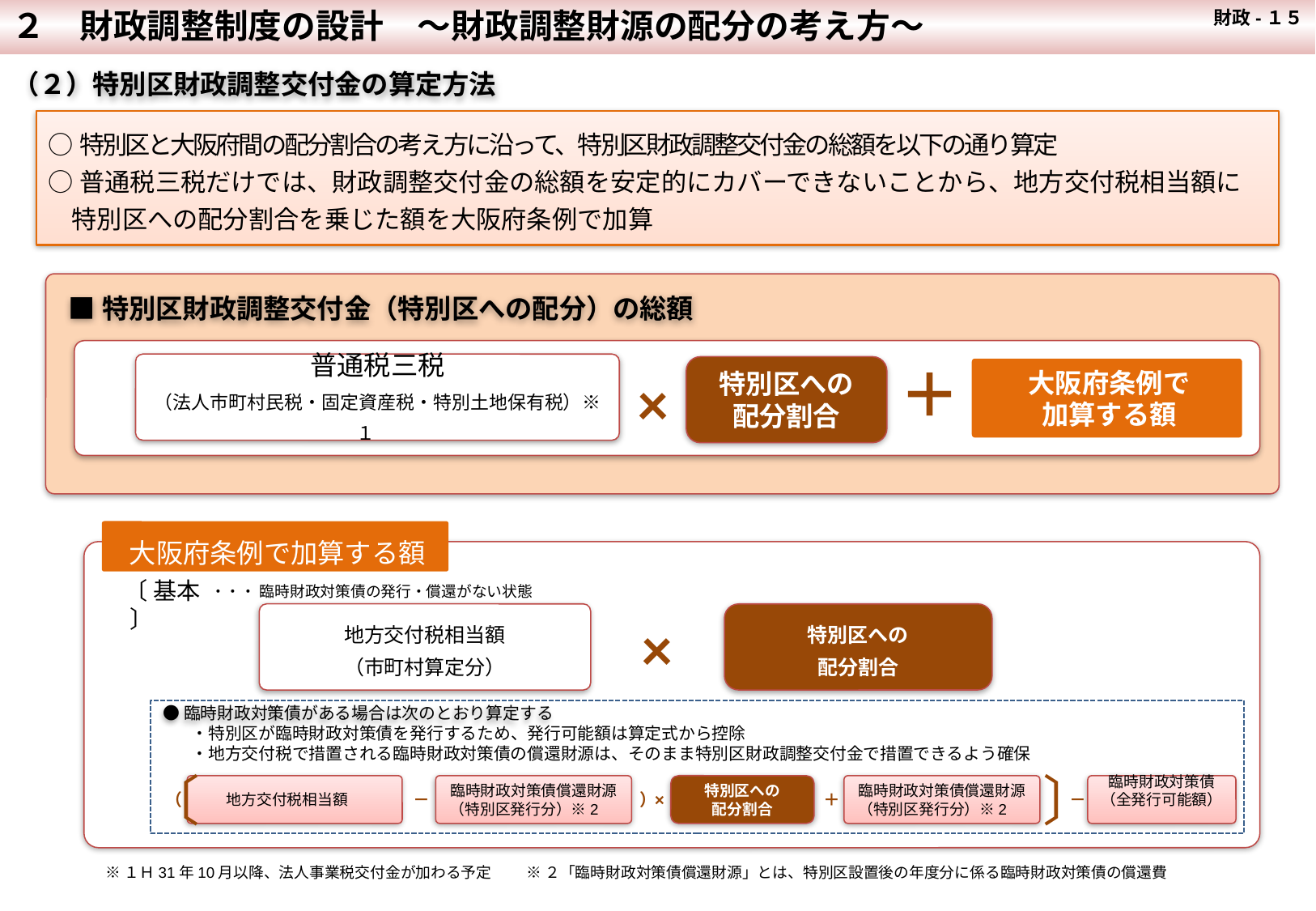

２　財政調整制度の設計　～財政調整財源の配分の考え方～
 財政-１５
（２）特別区財政調整交付金の算定方法
○特別区と大阪府間の配分割合の考え方に沿って、特別区財政調整交付金の総額を以下の通り算定
○普通税三税だけでは、財政調整交付金の総額を安定的にカバーできないことから、地方交付税相当額に特別区への配分割合を乗じた額を大阪府条例で加算

■特別区財政調整交付金（特別区への配分）の総額

＋
普通税三税
（法人市町村民税・固定資産税・特別土地保有税）※１
特別区への
配分割合
×
大阪府条例で
加算する額
大阪府条例で加算する額

〔 基本 〕
・・・ 臨時財政対策債の発行・償還がない状態
地方交付税相当額
（市町村算定分）
特別区への
配分割合
×
●臨時財政対策債がある場合は次のとおり算定する
・特別区が臨時財政対策債を発行するため、発行可能額は算定式から控除
・地方交付税で措置される臨時財政対策債の償還財源は、そのまま特別区財政調整交付金で措置できるよう確保
地方交付税相当額
臨時財政対策債償還財源（特別区発行分）※2
（
－
）
臨時財政対策債償還財源（特別区発行分）※2
臨時財政対策債
（全発行可能額）
×
＋
－
特別区への
配分割合

〔
〕
※１Ｈ31年10月以降、法人事業税交付金が加わる予定
※２「臨時財政対策債償還財源」とは、特別区設置後の年度分に係る臨時財政対策債の償還費